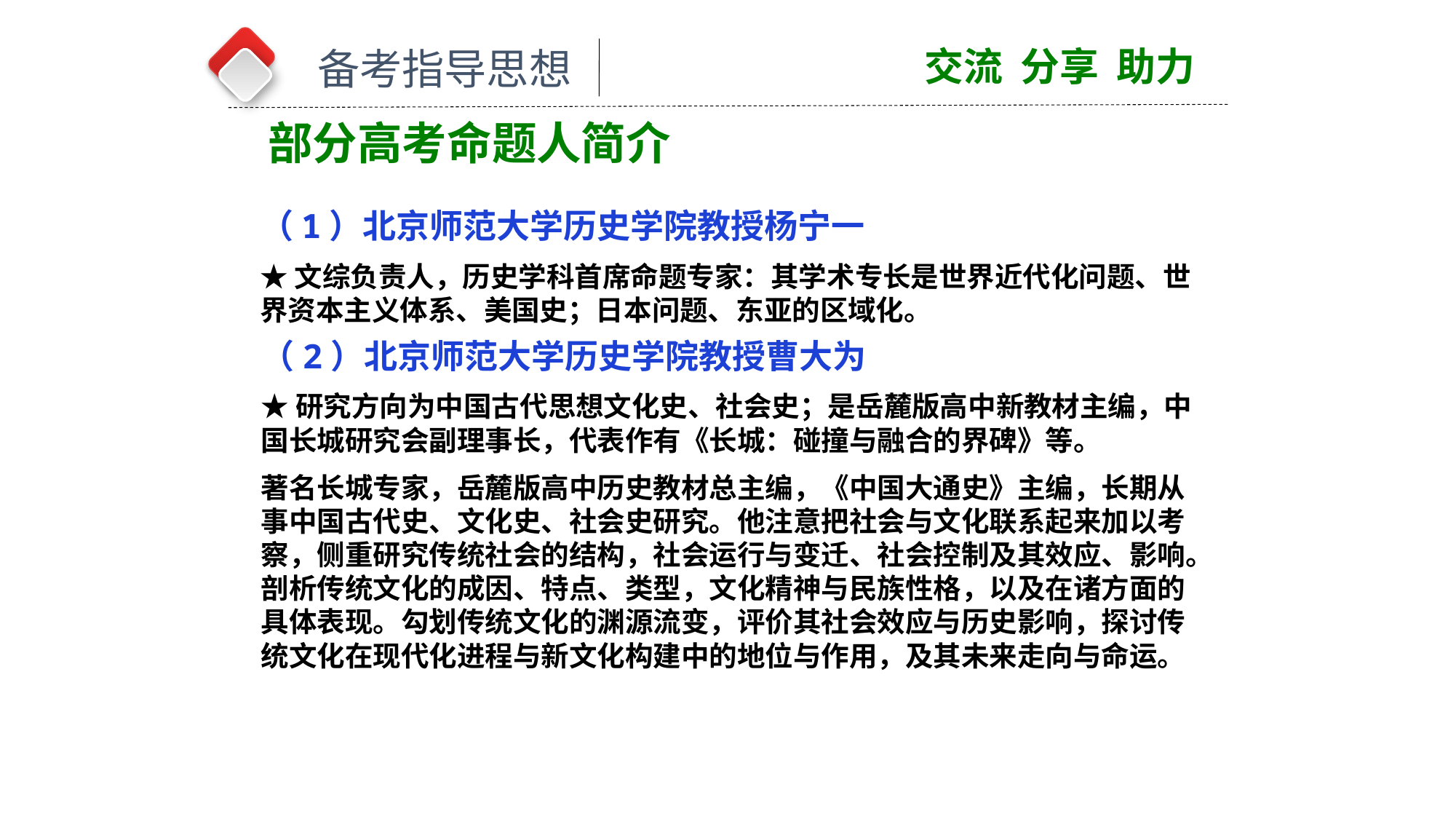

交流  分享  助力
备考指导思想

部分高考命题人简介
（1）北京师范大学历史学院教授杨宁一
★文综负责人，历史学科首席命题专家：其学术专长是世界近代化问题、世界资本主义体系、美国史；日本问题、东亚的区域化。
（2）北京师范大学历史学院教授曹大为
★研究方向为中国古代思想文化史、社会史；是岳麓版高中新教材主编，中国长城研究会副理事长，代表作有《长城：碰撞与融合的界碑》等。
著名长城专家，岳麓版高中历史教材总主编，《中国大通史》主编，长期从事中国古代史、文化史、社会史研究。他注意把社会与文化联系起来加以考察，侧重研究传统社会的结构，社会运行与变迁、社会控制及其效应、影响。剖析传统文化的成因、特点、类型，文化精神与民族性格，以及在诸方面的具体表现。勾划传统文化的渊源流变，评价其社会效应与历史影响，探讨传统文化在现代化进程与新文化构建中的地位与作用，及其未来走向与命运。